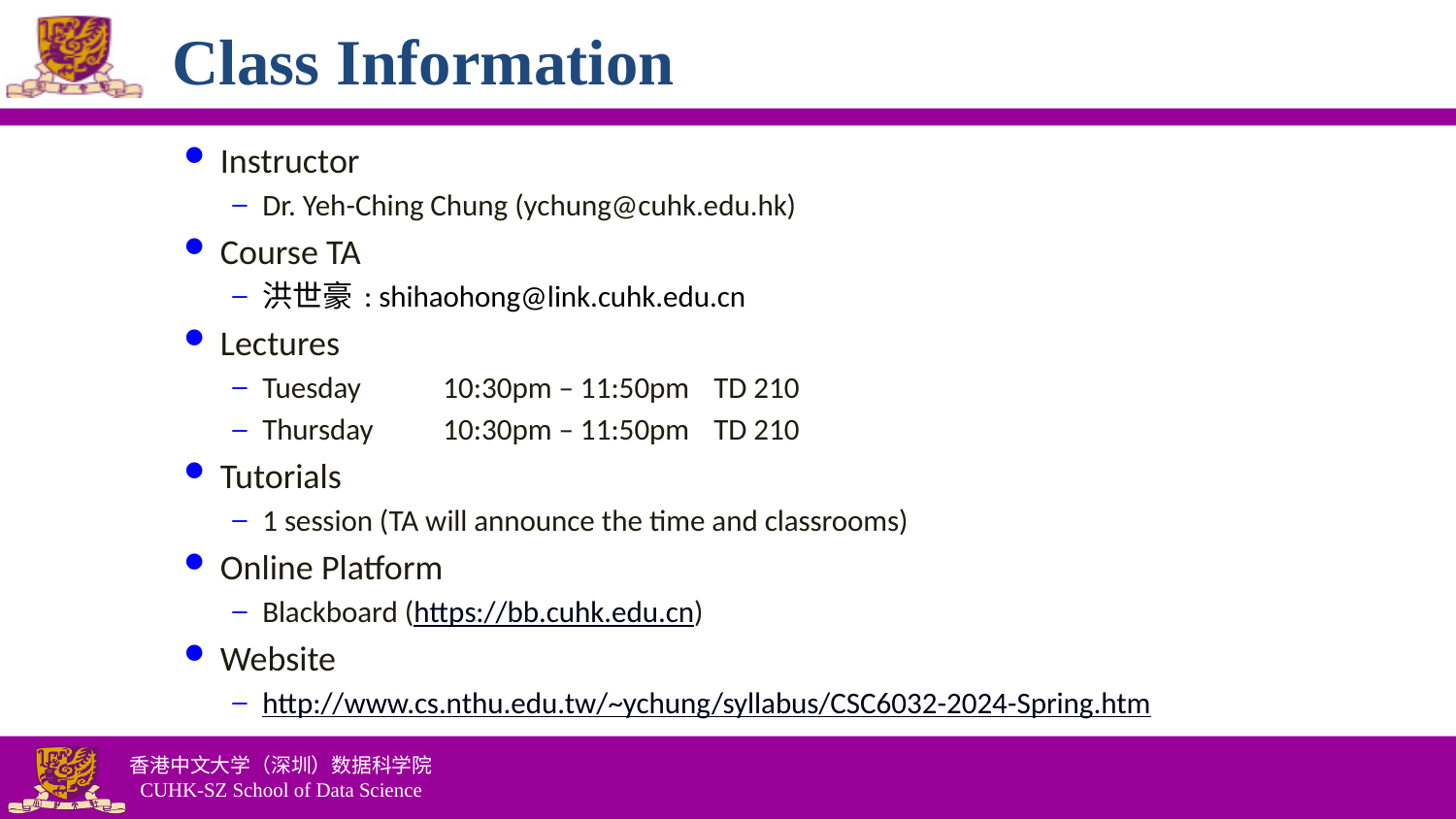

Class Information
Instructor
Dr. Yeh-Ching Chung (ychung@cuhk.edu.hk)
Course TA
洪世豪 : shihaohong@link.cuhk.edu.cn
Lectures
Tuesday	10:30pm – 11:50pm	TD 210
Thursday	10:30pm – 11:50pm	TD 210
Tutorials
1 session (TA will announce the time and classrooms)
Online Platform
Blackboard (https://bb.cuhk.edu.cn)
Website
http://www.cs.nthu.edu.tw/~ychung/syllabus/CSC6032-2024-Spring.htm